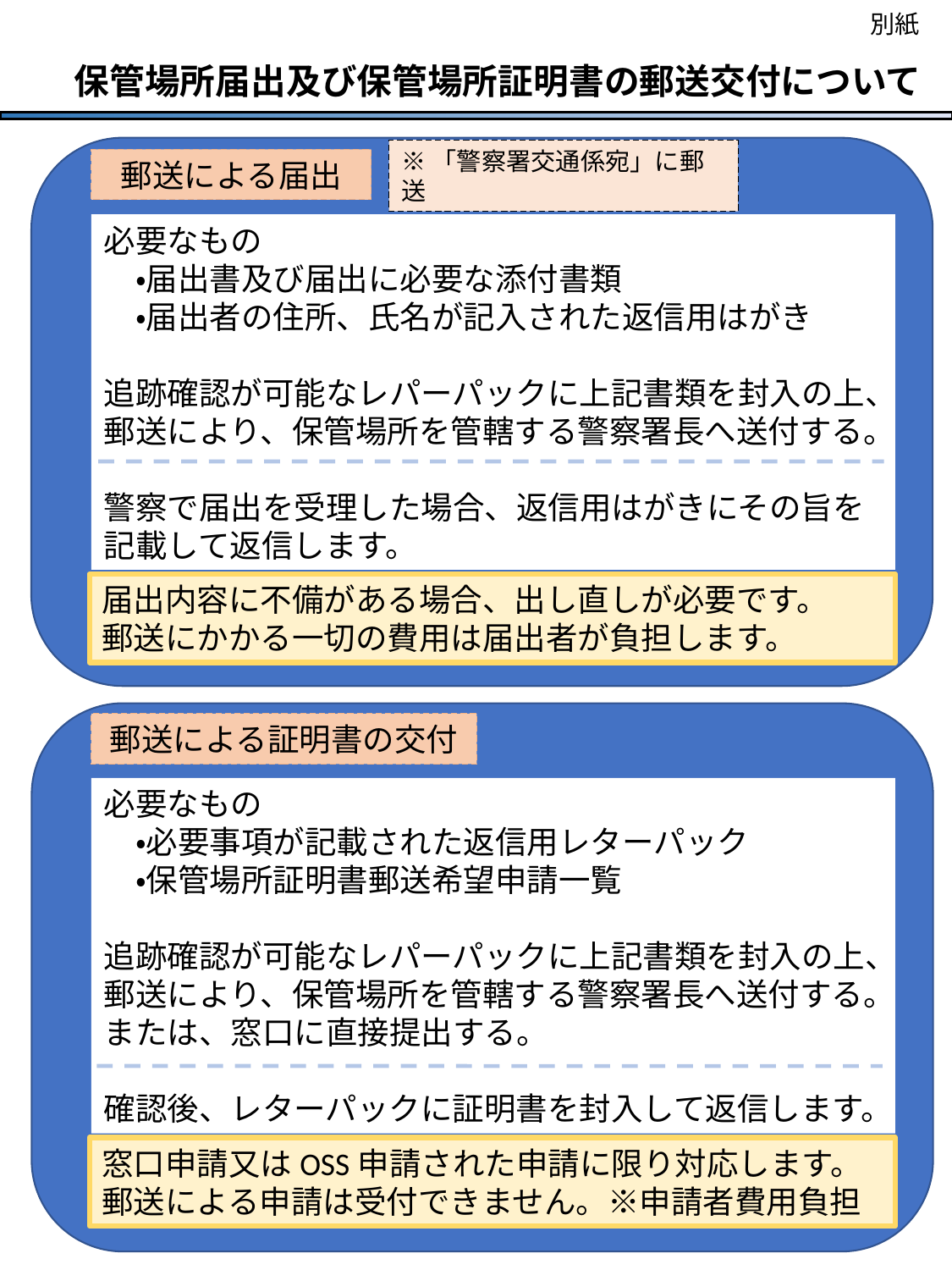

別紙
# 保管場所届出及び保管場所証明書の郵送交付について

郵送による届出
※「警察署交通係宛」に郵送
必要なもの
　・届出書及び届出に必要な添付書類
　・届出者の住所、氏名が記入された返信用はがき

追跡確認が可能なレパーパックに上記書類を封入の上、
郵送により、保管場所を管轄する警察署長へ送付する。

警察で届出を受理した場合、返信用はがきにその旨を記載して返信します。

届出内容に不備がある場合、出し直しが必要です。
郵送にかかる一切の費用は届出者が負担します。

郵送による証明書の交付
必要なもの
　・必要事項が記載された返信用レターパック
　・保管場所証明書郵送希望申請一覧

追跡確認が可能なレパーパックに上記書類を封入の上、
郵送により、保管場所を管轄する警察署長へ送付する。
または、窓口に直接提出する。

確認後、レターパックに証明書を封入して返信します。

窓口申請又はOSS申請された申請に限り対応します。
郵送による申請は受付できません。※申請者費用負担